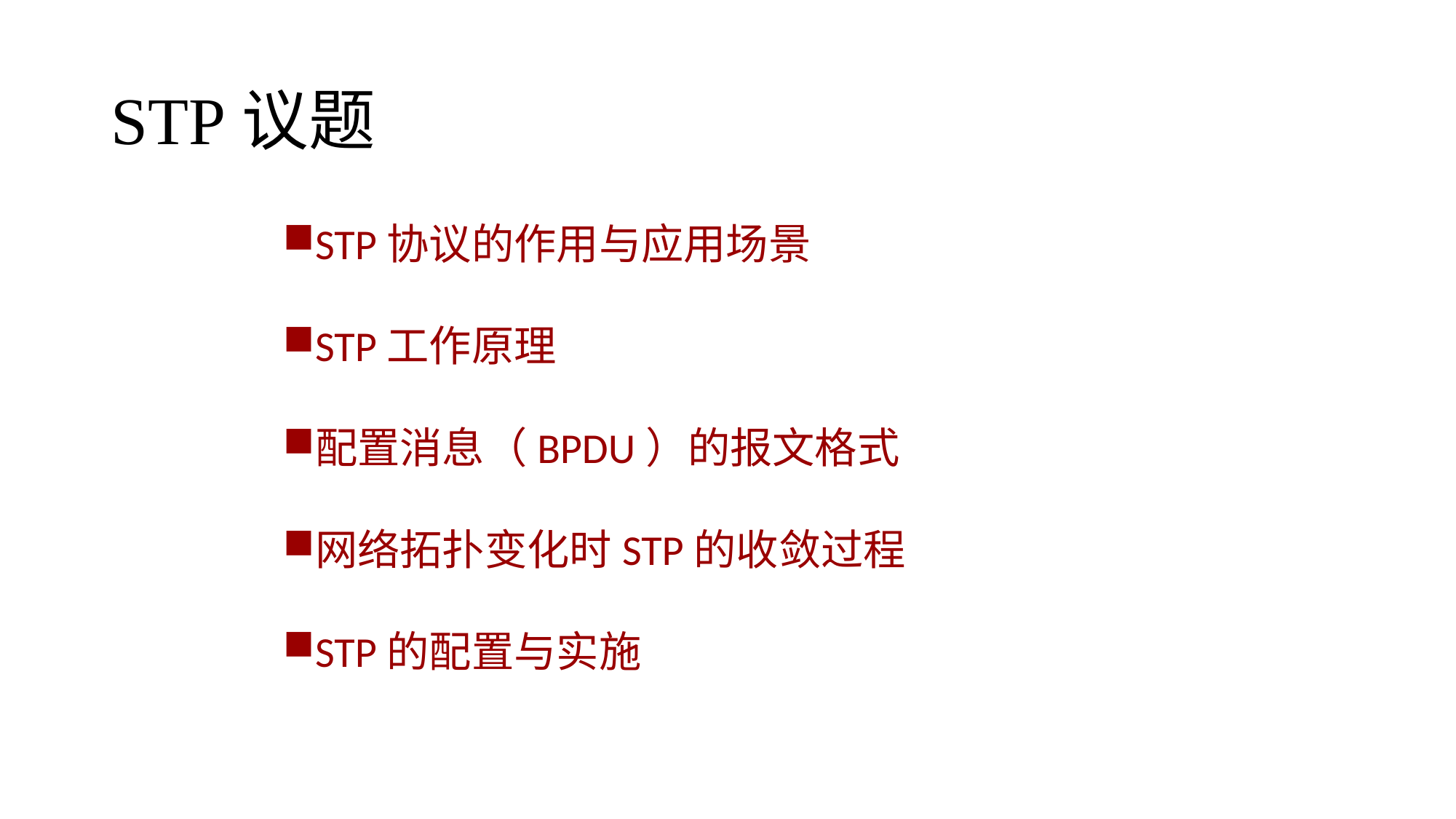

STP议题
STP协议的作用与应用场景

STP工作原理

配置消息（BPDU）的报文格式

网络拓扑变化时STP的收敛过程

STP的配置与实施
6